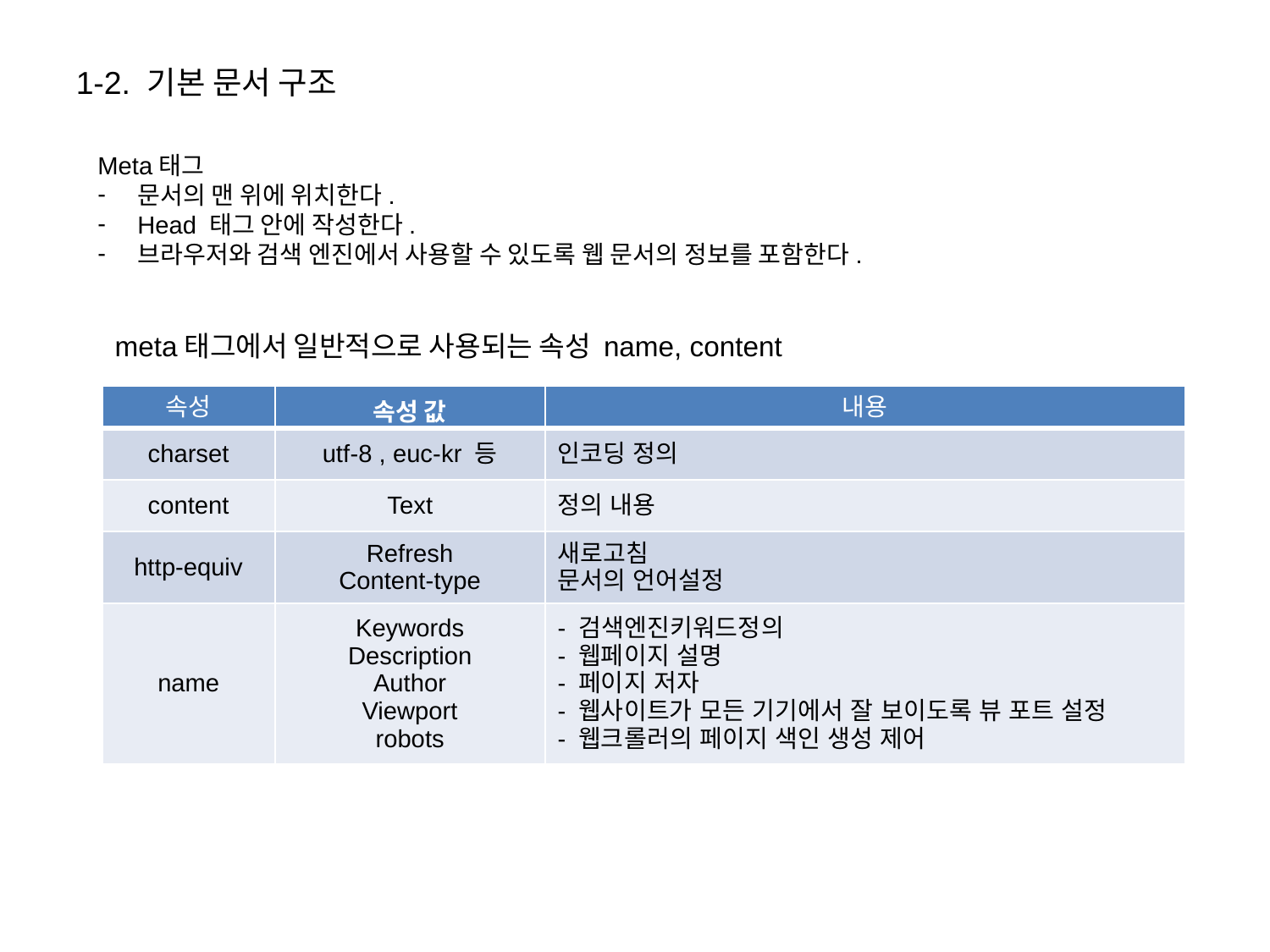

1-2. 기본 문서 구조
Meta태그
문서의 맨 위에 위치한다.
Head 태그 안에 작성한다.
브라우저와 검색 엔진에서 사용할 수 있도록 웹 문서의 정보를 포함한다.
meta태그에서 일반적으로 사용되는 속성 name, content
| 속성 | 속성 값 | 내용 |
| --- | --- | --- |
| charset | utf-8 , euc-kr 등 | 인코딩 정의 |
| content | Text | 정의 내용 |
| http-equiv | Refresh Content-type | 새로고침 문서의 언어설정 |
| name | Keywords Description Author Viewport robots | - 검색엔진키워드정의 - 웹페이지 설명 - 페이지 저자 - 웹사이트가 모든 기기에서 잘 보이도록 뷰 포트 설정 - 웹크롤러의 페이지 색인 생성 제어 |